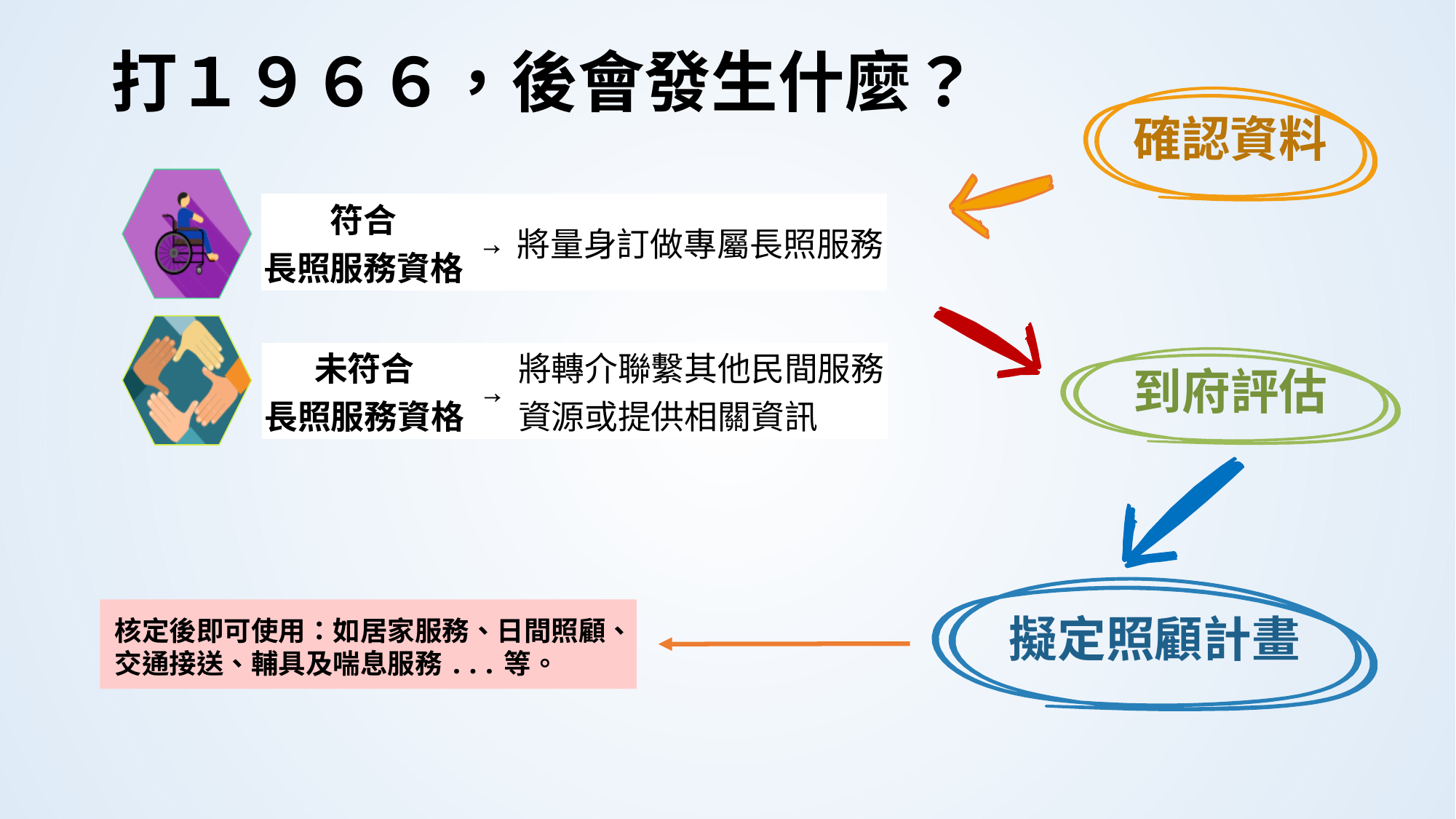

# 打１９６６，後會發生什麼？
確認資料

| 符合 長照服務資格 | → | 將量身訂做專屬長照服務 |
| --- | --- | --- |

| 未符合 長照服務資格 | → | 將轉介聯繫其他民間服務資源或提供相關資訊 |
| --- | --- | --- |
到府評估

擬定照顧計畫
核定後即可使用：如居家服務、日間照顧、交通接送、輔具及喘息服務...等。